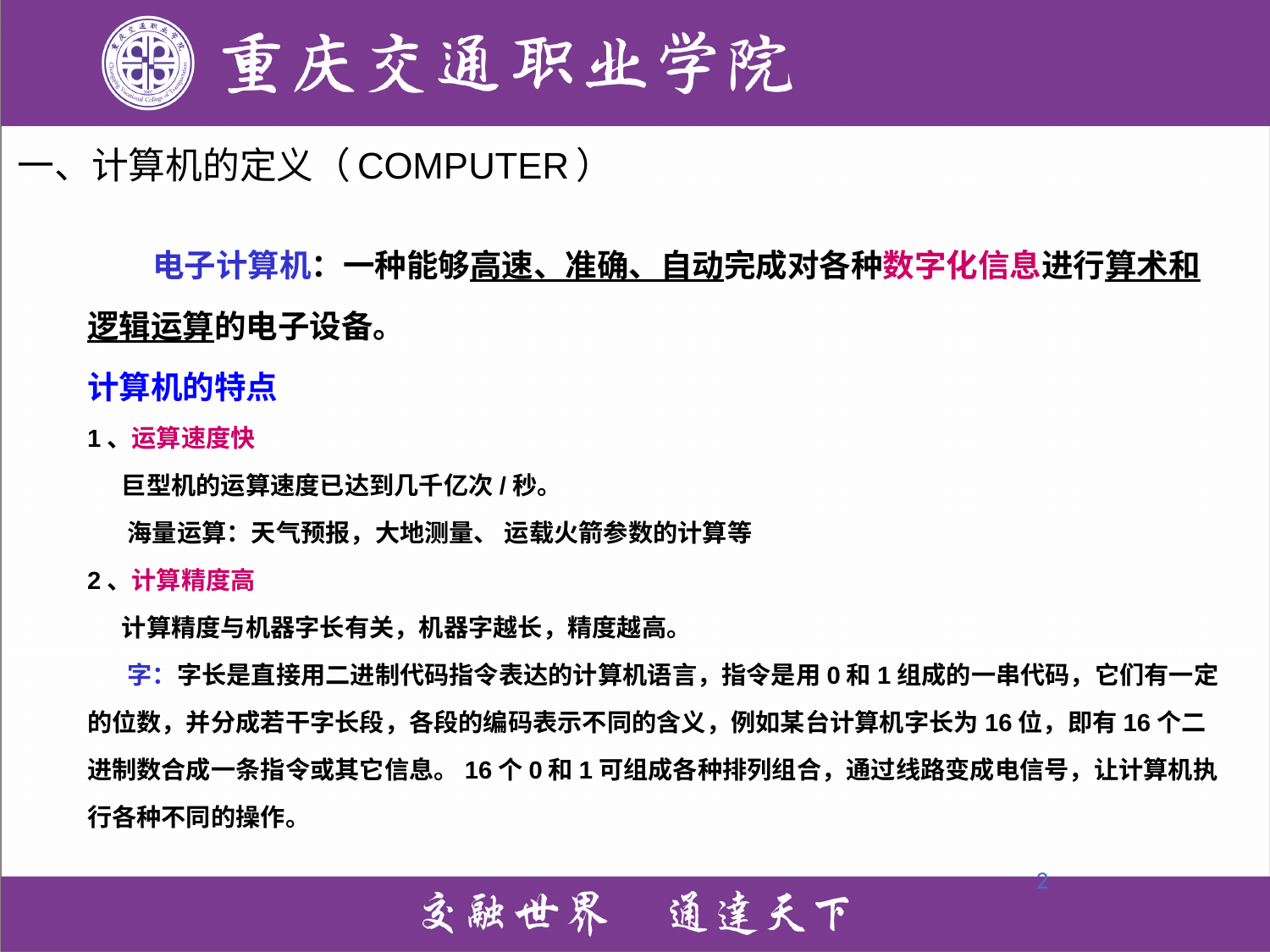

一、计算机的定义（COMPUTER）
        电子计算机：一种能够高速、准确、自动完成对各种数字化信息进行算术和逻辑运算的电子设备。
计算机的特点
1、运算速度快
     巨型机的运算速度已达到几千亿次/秒。
      海量运算：天气预报，大地测量、 运载火箭参数的计算等
2、计算精度高
     计算精度与机器字长有关，机器字越长，精度越高。
      字：字长是直接用二进制代码指令表达的计算机语言，指令是用0和1组成的一串代码，它们有一定的位数，并分成若干字长段，各段的编码表示不同的含义，例如某台计算机字长为16位，即有16个二进制数合成一条指令或其它信息。16个0和1可组成各种排列组合，通过线路变成电信号，让计算机执行各种不同的操作。
2